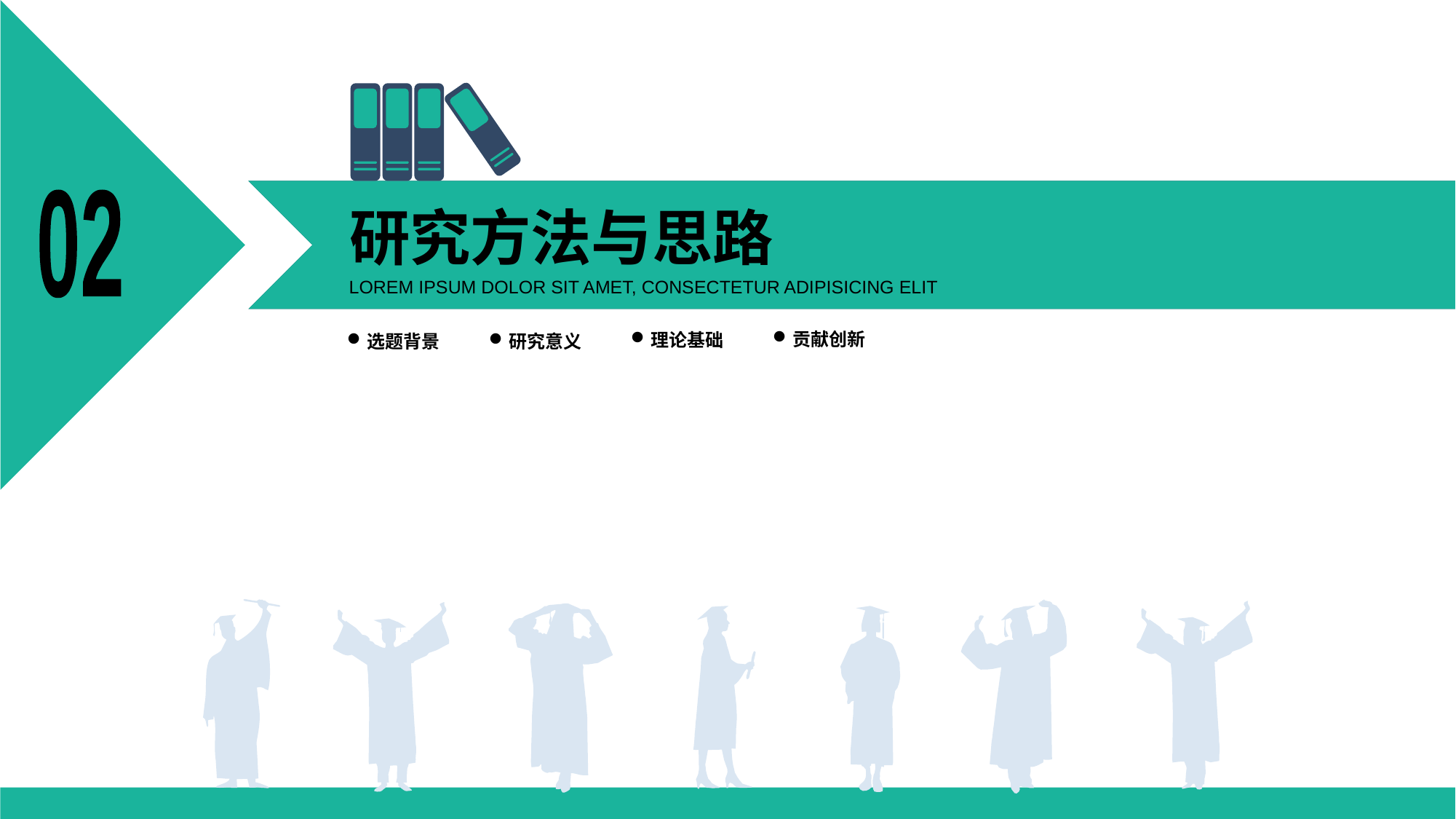

02
研究方法与思路
LOREM IPSUM DOLOR SIT AMET, CONSECTETUR ADIPISICING ELIT
贡献创新
理论基础
研究意义
选题背景